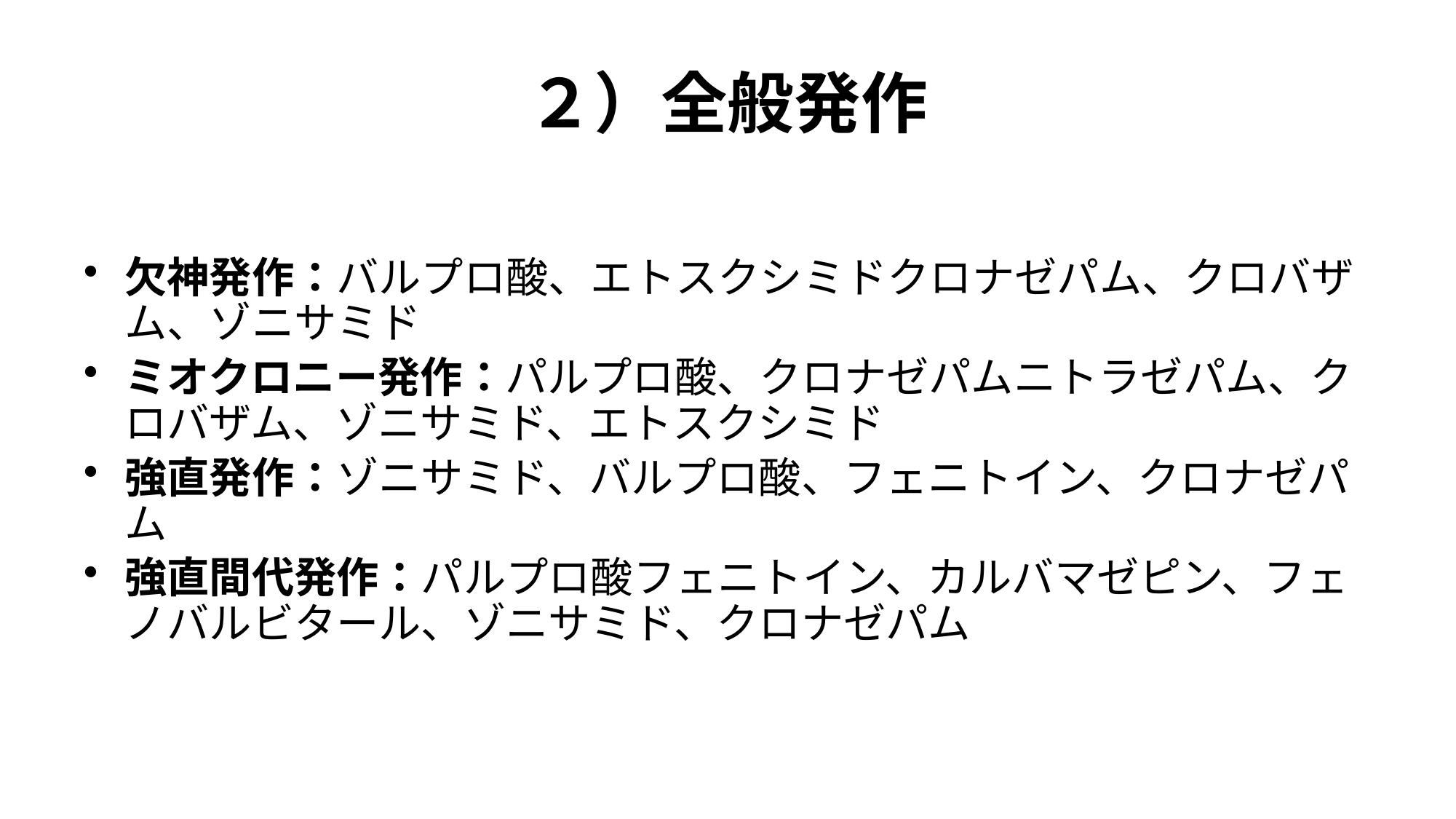

# ２）全般発作

欠神発作：バルプロ酸、エトスクシミドクロナゼパム、クロバザム、ゾニサミド
ミオクロニー発作：パルプロ酸、クロナゼパムニトラゼパム、クロバザム、ゾニサミド、エトスクシミド
強直発作：ゾニサミド、バルプロ酸、フェニトイン、クロナゼパム
強直間代発作：パルプロ酸フェニトイン、カルバマゼピン、フェノバルビタール、ゾニサミド、クロナゼパム